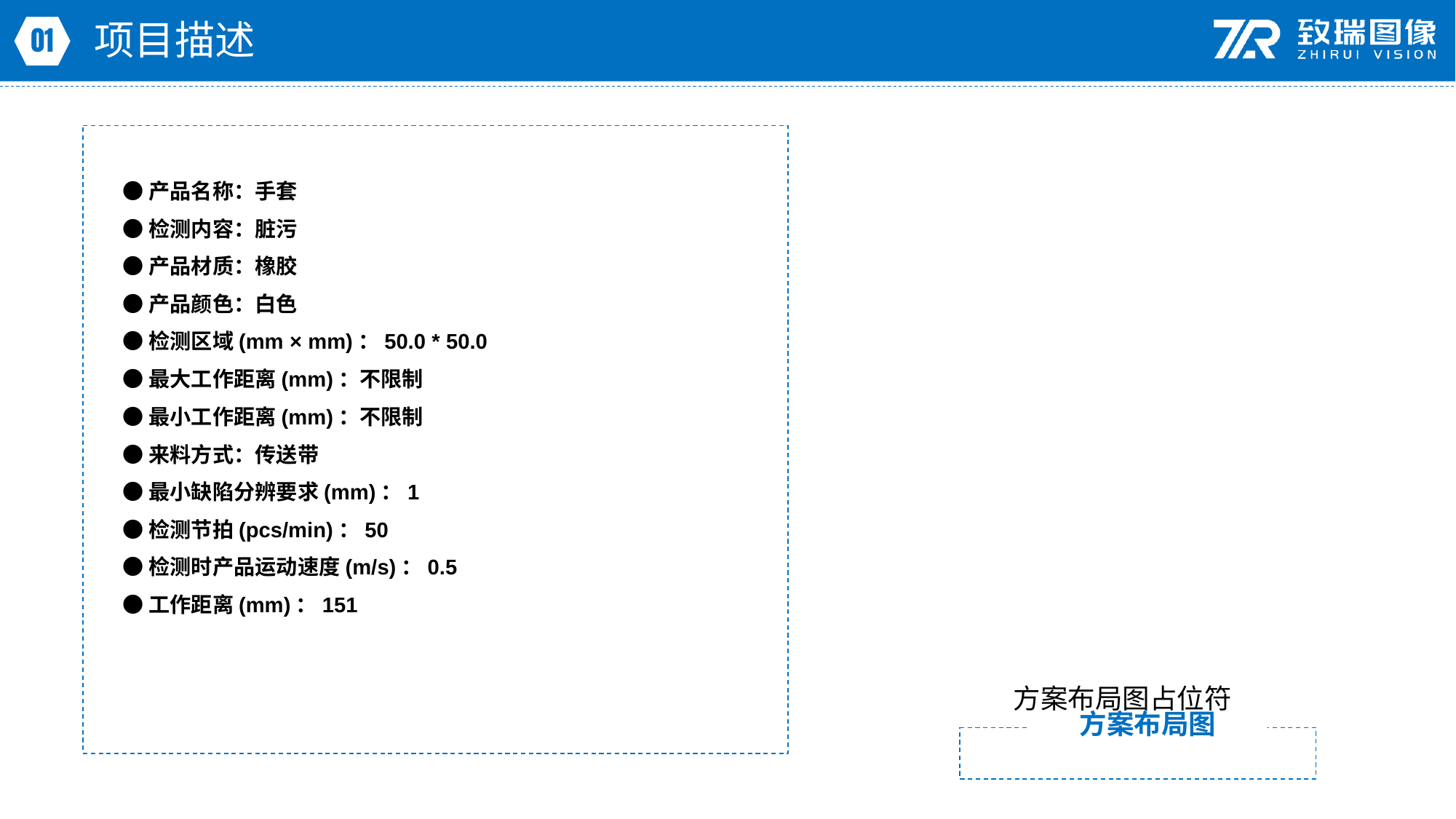

项目描述
01

●产品名称：手套
●检测内容：脏污
●产品材质：橡胶
●产品颜色：白色
●检测区域(mm × mm)：50.0 * 50.0
●最大工作距离(mm)：不限制
●最小工作距离(mm)：不限制
●来料方式：传送带
●最小缺陷分辨要求(mm)：1
●检测节拍(pcs/min)：50
●检测时产品运动速度(m/s)：0.5
●工作距离(mm)：151
方案布局图占位符
方案布局图